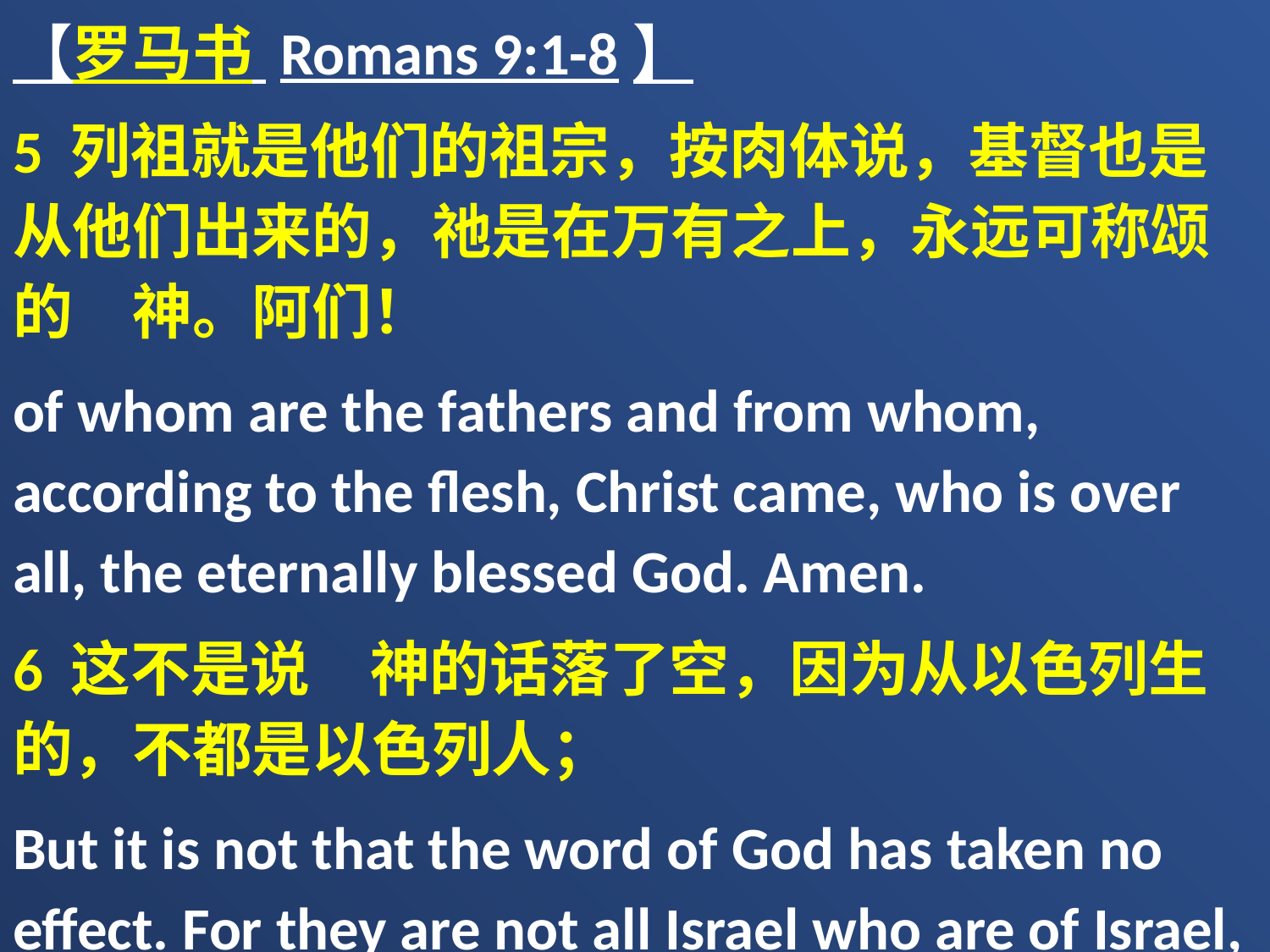

【罗马书 Romans 9:1-8】
5 列祖就是他们的祖宗，按肉体说，基督也是从他们出来的，祂是在万有之上，永远可称颂的　神。阿们！
of whom are the fathers and from whom, according to the flesh, Christ came, who is over all, the eternally blessed God. Amen.
6 这不是说　神的话落了空，因为从以色列生的，不都是以色列人；
But it is not that the word of God has taken no effect. For they are not all Israel who are of Israel,